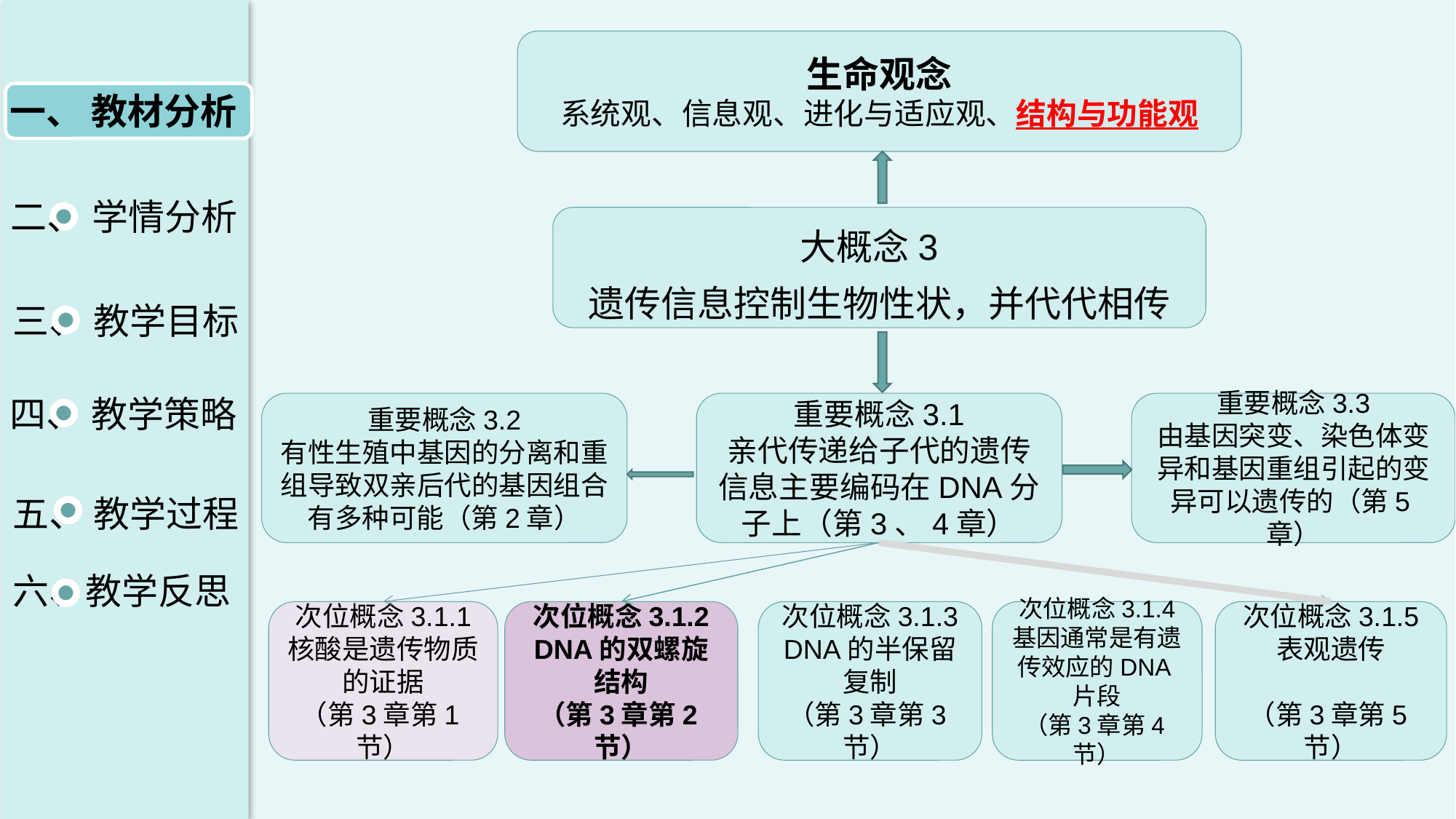

生命观念
系统观、信息观、进化与适应观、结构与功能观
一、 教材分析

二、 学情分析

大概念3
遗传信息控制生物性状，并代代相传
三、 教学目标

四、 教学策略
重要概念3.2
有性生殖中基因的分离和重组导致双亲后代的基因组合有多种可能（第2章）
重要概念3.1
亲代传递给子代的遗传信息主要编码在DNA分子上（第3、4章）
重要概念3.3
由基因突变、染色体变异和基因重组引起的变异可以遗传的（第5章）

五、 教学过程

六、教学反思

次位概念3.1.1
核酸是遗传物质的证据
（第3章第1节）
次位概念3.1.2
DNA的双螺旋结构
（第3章第2节）
次位概念3.1.3
DNA的半保留复制
（第3章第3节）
次位概念3.1.4
基因通常是有遗传效应的DNA片段
（第3章第4节）
次位概念3.1.5
表观遗传

（第3章第5节）